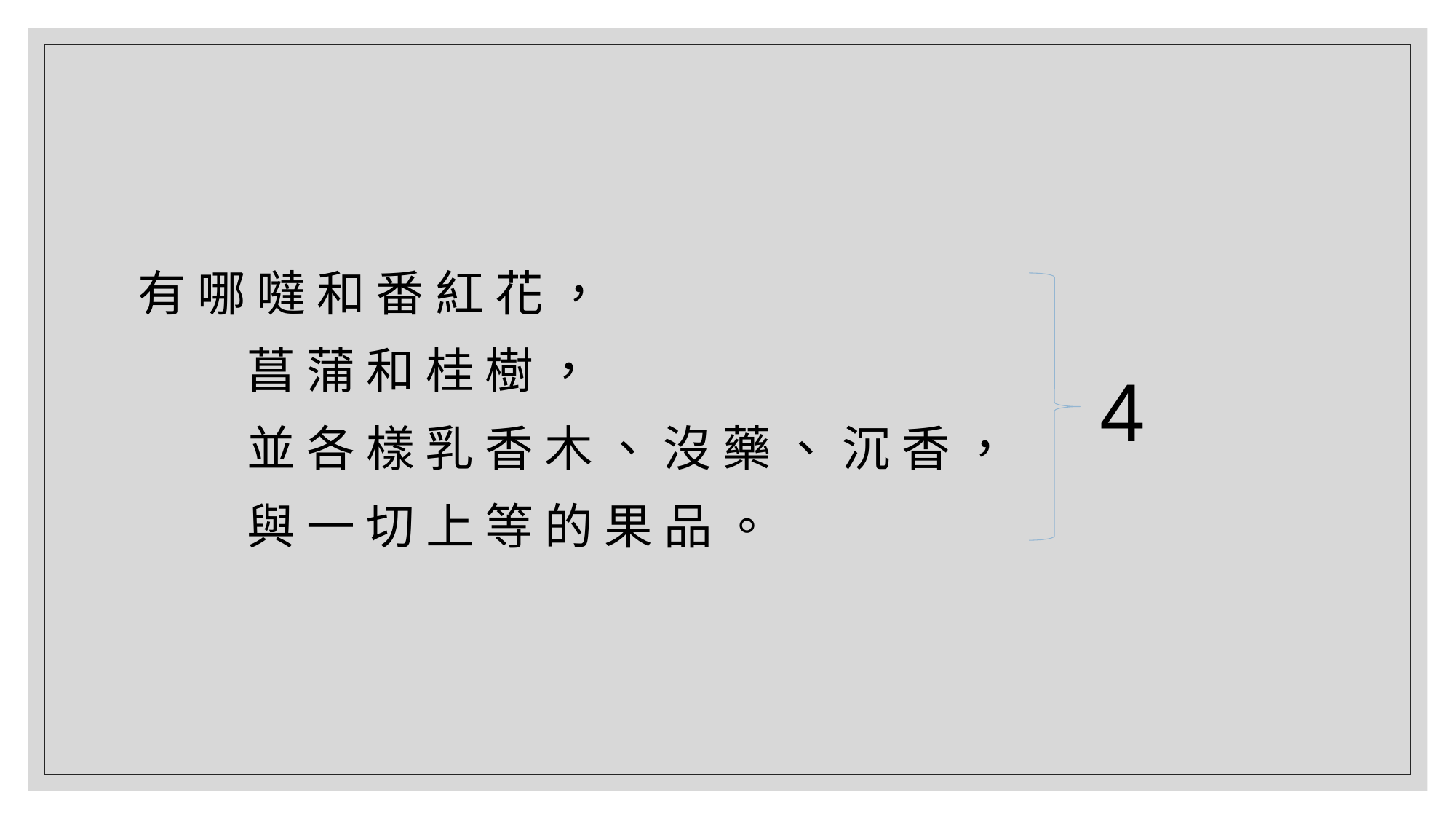

#
有 哪 噠 和 番 紅 花 ，
	菖 蒲 和 桂 樹 ，
	並 各 樣 乳 香 木 、 沒 藥 、 沉 香 ，
	與 一 切 上 等 的 果 品 。

4